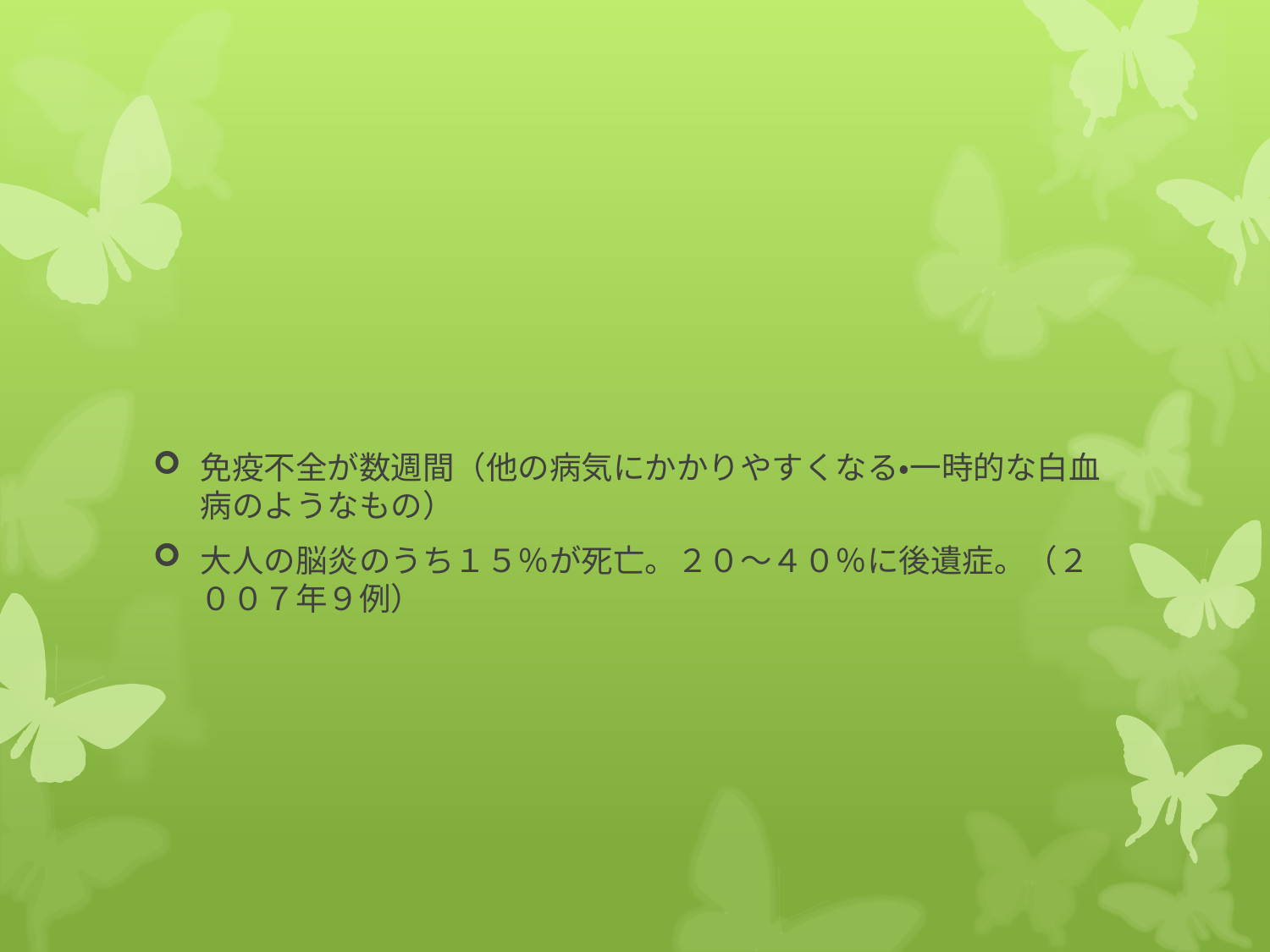

#
免疫不全が数週間（他の病気にかかりやすくなる・一時的な白血病のようなもの）
大人の脳炎のうち１５％が死亡。２０～４０％に後遺症。（２００７年９例）